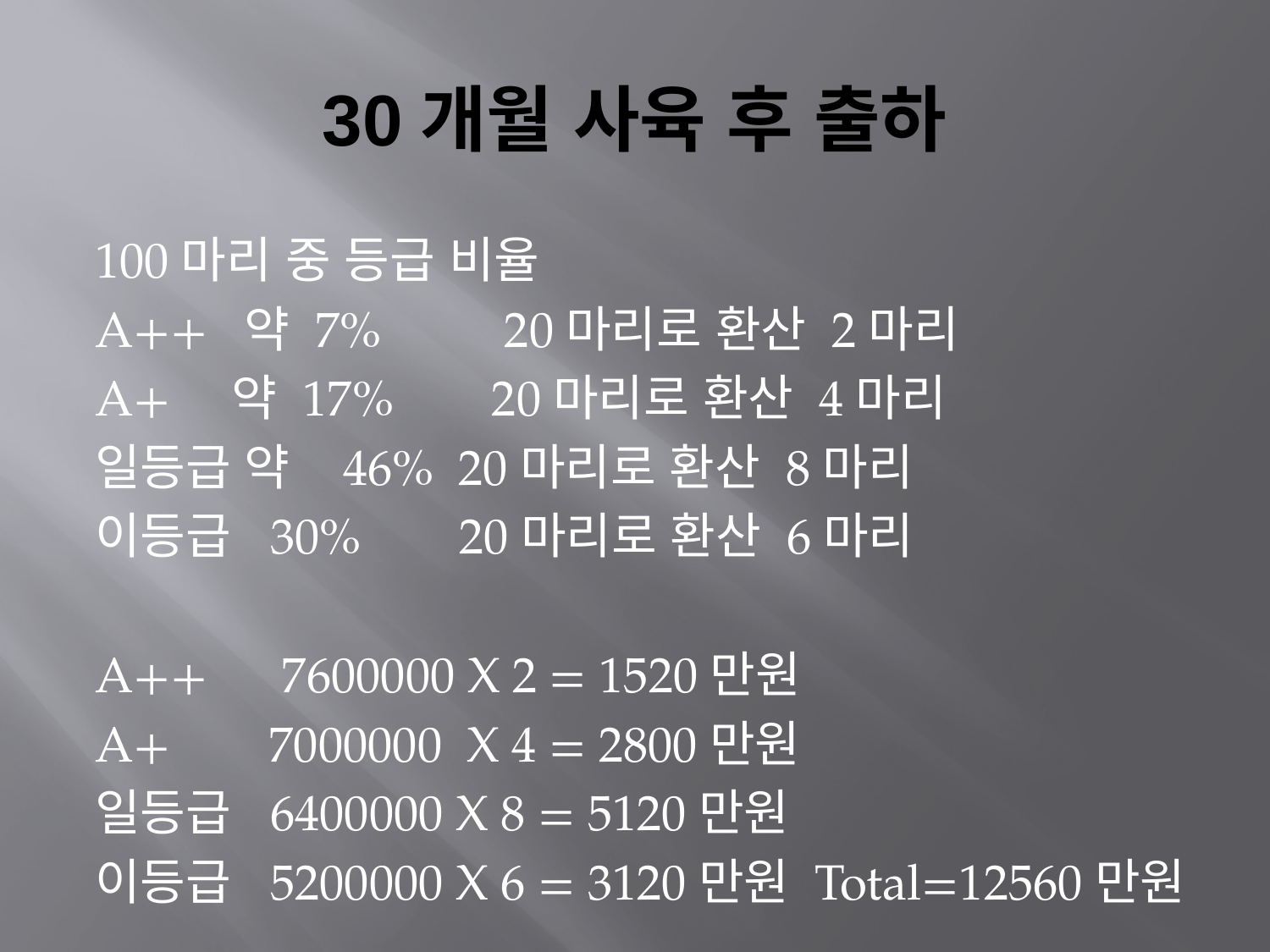

# 30개월 사육 후 출하
100마리 중 등급 비율
A++  약 7%          20마리로 환산 2마리
A+    약 17%        20마리로 환산 4마리
일등급 약   46%  20마리로 환산 8마리
이등급  30%        20마리로 환산 6마리

A++      7600000 X 2 = 1520만원
A+        7000000  X 4 = 2800만원
일등급  6400000 X 8 = 5120만원
이등급  5200000 X 6 = 3120만원 Total=12560만원